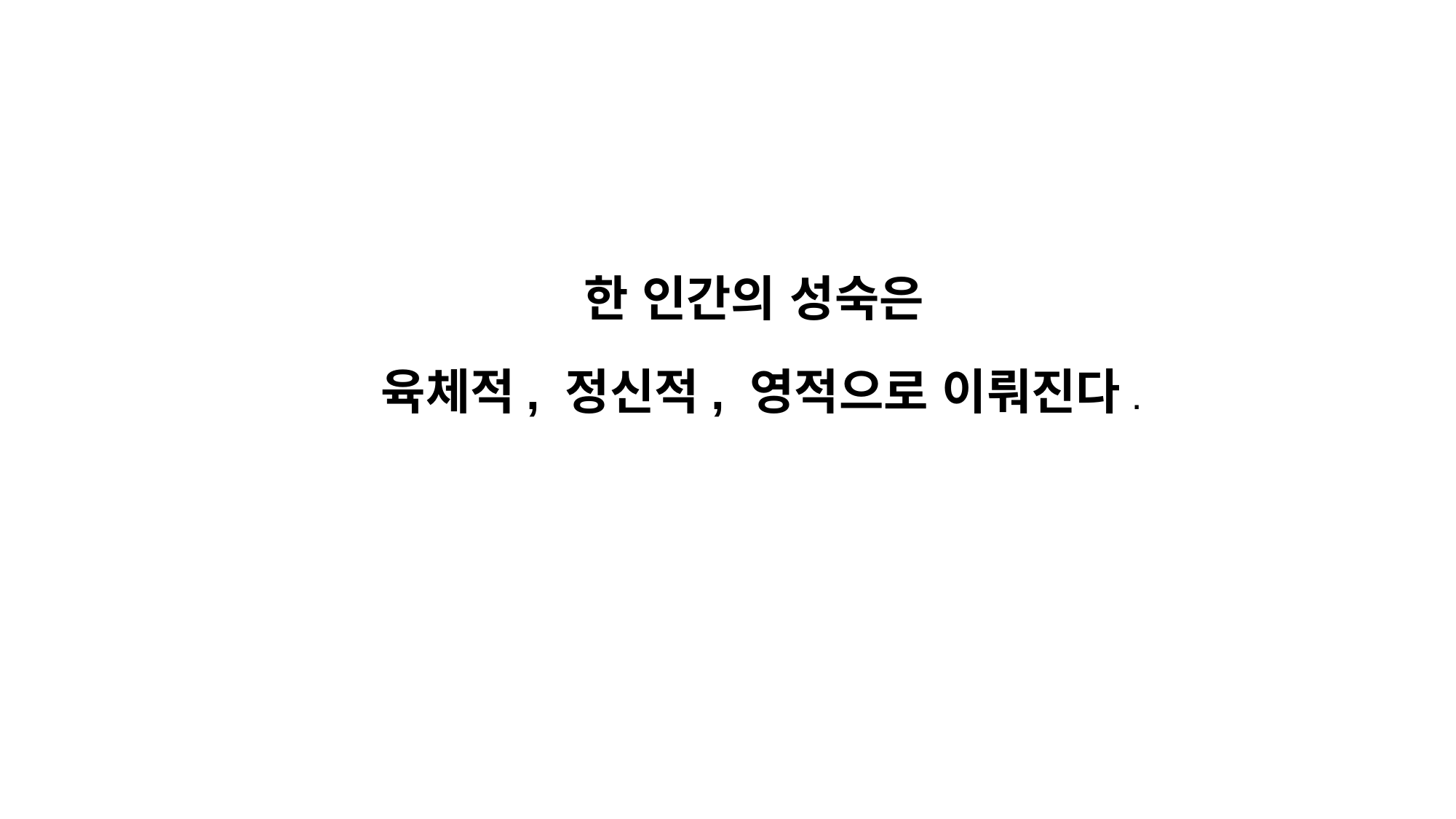

한 인간의 성숙은
육체적, 정신적, 영적으로 이뤄진다.